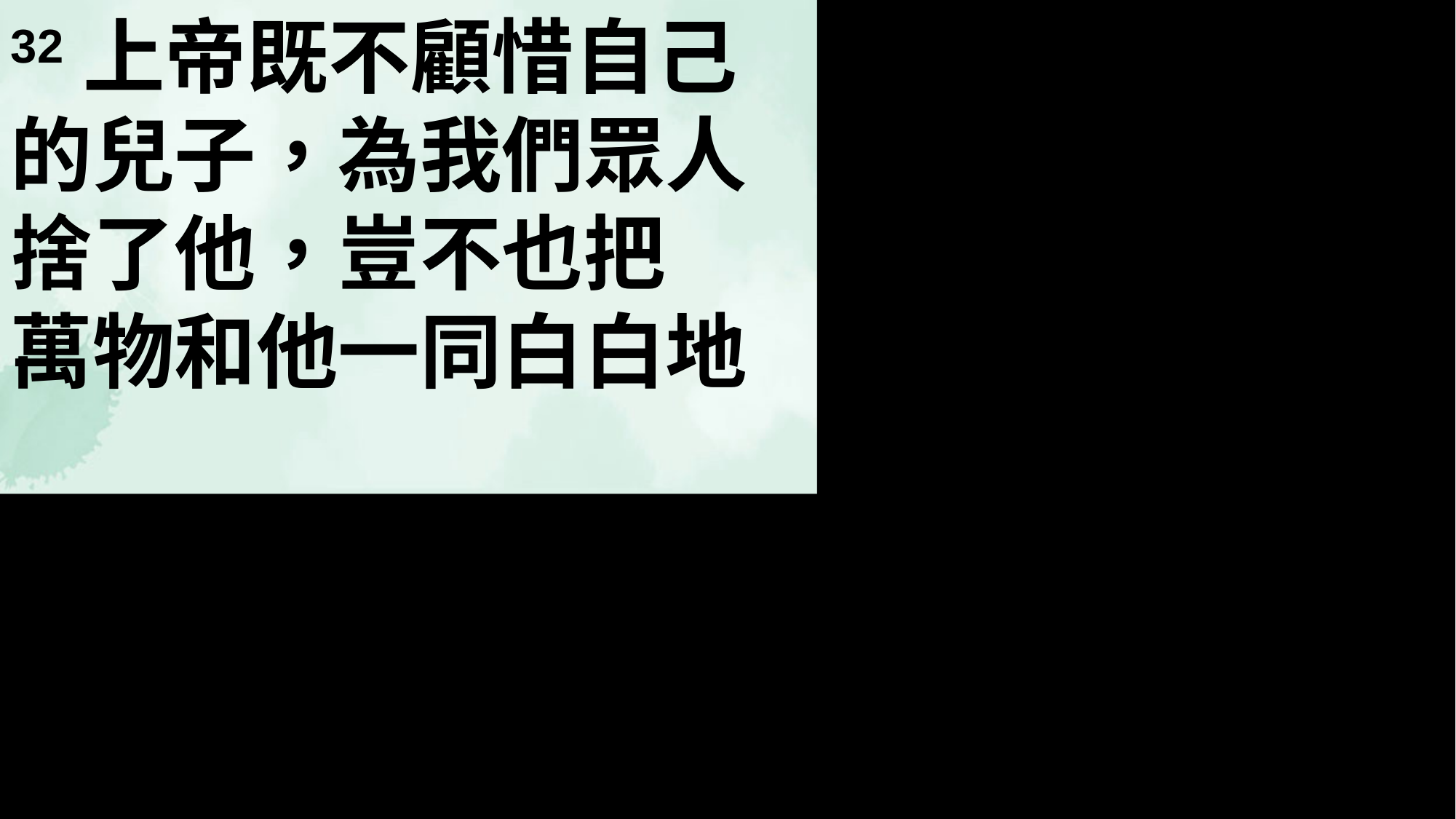

32上帝既不顧惜自己的兒子，為我們眾人捨了他，豈不也把
萬物和他一同白白地